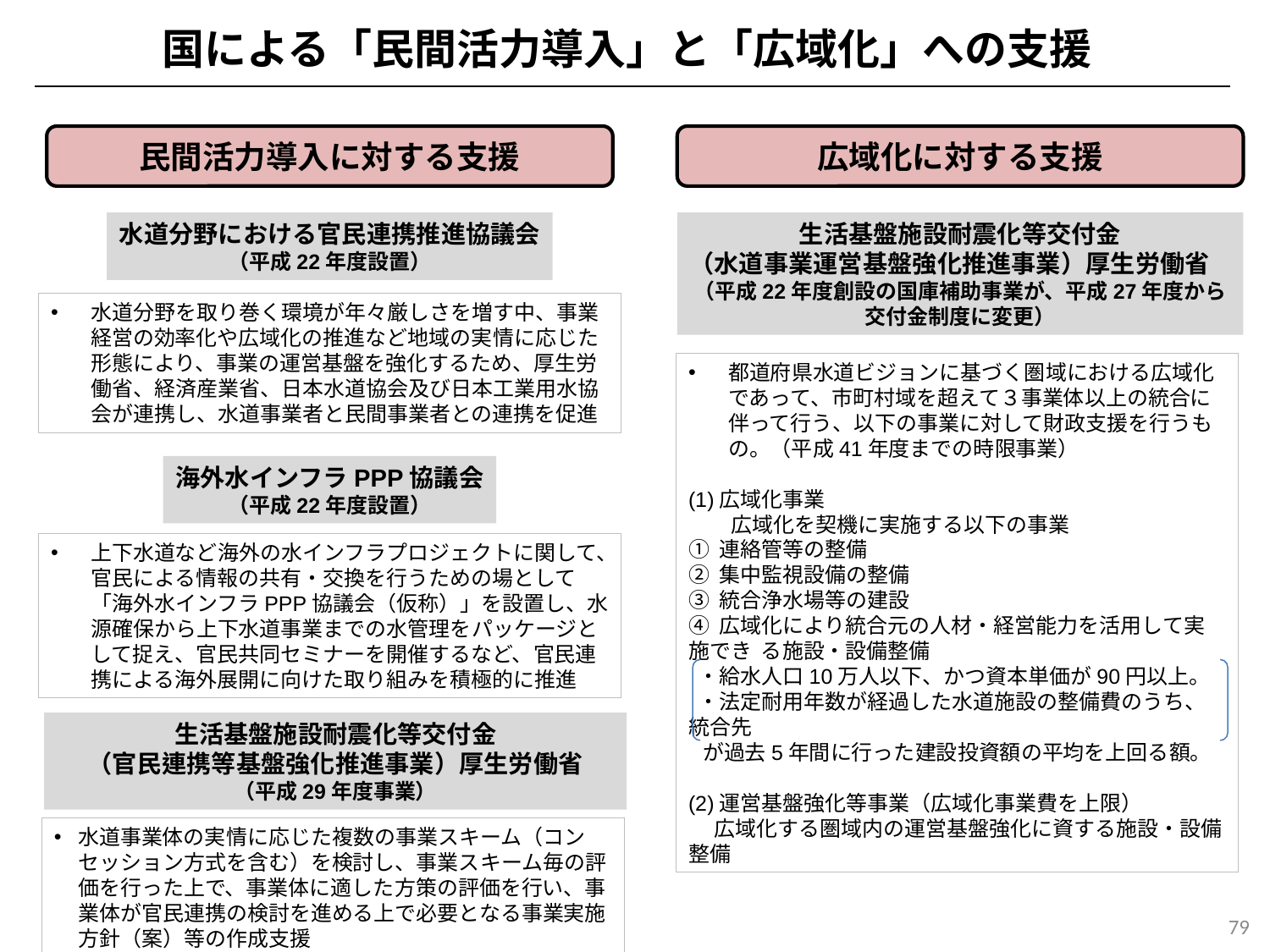

国による「民間活力導入」と「広域化」への支援
民間活力導入に対する支援
広域化に対する支援
水道分野における官民連携推進協議会
（平成22年度設置）
生活基盤施設耐震化等交付金
（水道事業運営基盤強化推進事業）厚生労働省
（平成22年度創設の国庫補助事業が、平成27年度から交付金制度に変更）
水道分野を取り巻く環境が年々厳しさを増す中、事業経営の効率化や広域化の推進など地域の実情に応じた形態により、事業の運営基盤を強化するため、厚生労働省、経済産業省、日本水道協会及び日本工業用水協会が連携し、水道事業者と民間事業者との連携を促進
都道府県水道ビジョンに基づく圏域における広域化であって、市町村域を超えて３事業体以上の統合に伴って行う、以下の事業に対して財政支援を行うもの。（平成41年度までの時限事業）

(1)広域化事業
　　広域化を契機に実施する以下の事業
① 連絡管等の整備
② 集中監視設備の整備
③ 統合浄水場等の建設
④ 広域化により統合元の人材・経営能力を活用して実施でき  る施設・設備整備
 ・給水人口10万人以下、かつ資本単価が90円以上。
 ・法定耐用年数が経過した水道施設の整備費のうち、統合先
  が過去5年間に行った建設投資額の平均を上回る額。

(2)運営基盤強化等事業（広域化事業費を上限）
　 広域化する圏域内の運営基盤強化に資する施設・設備整備

海外水インフラPPP協議会
（平成22年度設置）
上下水道など海外の水インフラプロジェクトに関して、官民による情報の共有・交換を行うための場として「海外水インフラPPP協議会（仮称）」を設置し、水源確保から上下水道事業までの水管理をパッケージとして捉え、官民共同セミナーを開催するなど、官民連携による海外展開に向けた取り組みを積極的に推進
生活基盤施設耐震化等交付金
（官民連携等基盤強化推進事業）厚生労働省
（平成29年度事業）
水道事業体の実情に応じた複数の事業スキーム（コンセッション方式を含む）を検討し、事業スキーム毎の評価を行った上で、事業体に適した方策の評価を行い、事業体が官民連携の検討を進める上で必要となる事業実施方針（案）等の作成支援
79